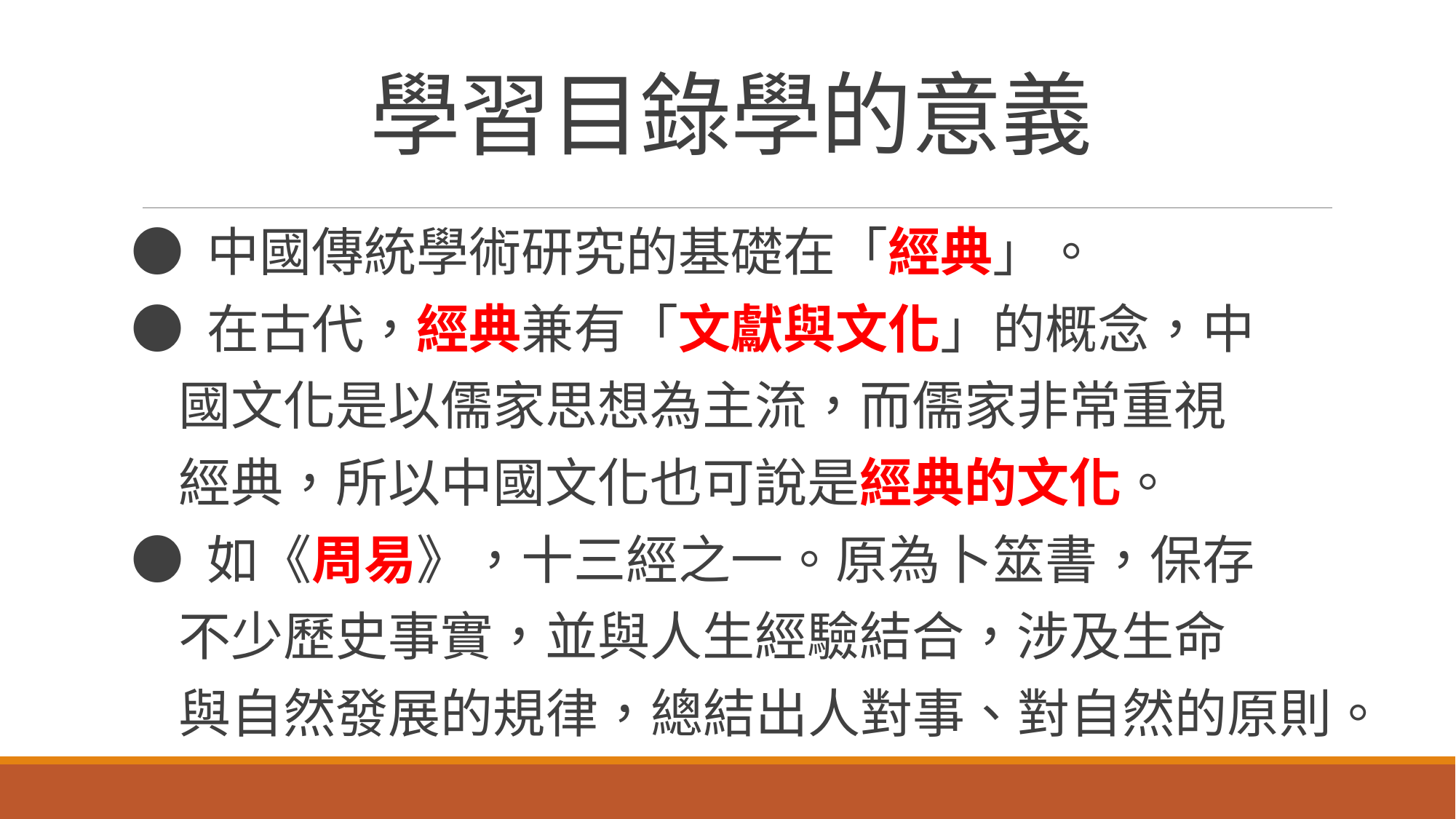

# 學習目錄學的意義
● 中國傳統學術研究的基礎在「經典」。
● 在古代，經典兼有「文獻與文化」的概念，中
   國文化是以儒家思想為主流，而儒家非常重視
   經典，所以中國文化也可說是經典的文化。
● 如《周易》，十三經之一。原為卜筮書，保存
   不少歷史事實，並與人生經驗結合，涉及生命
   與自然發展的規律，總結出人對事、對自然的原則。